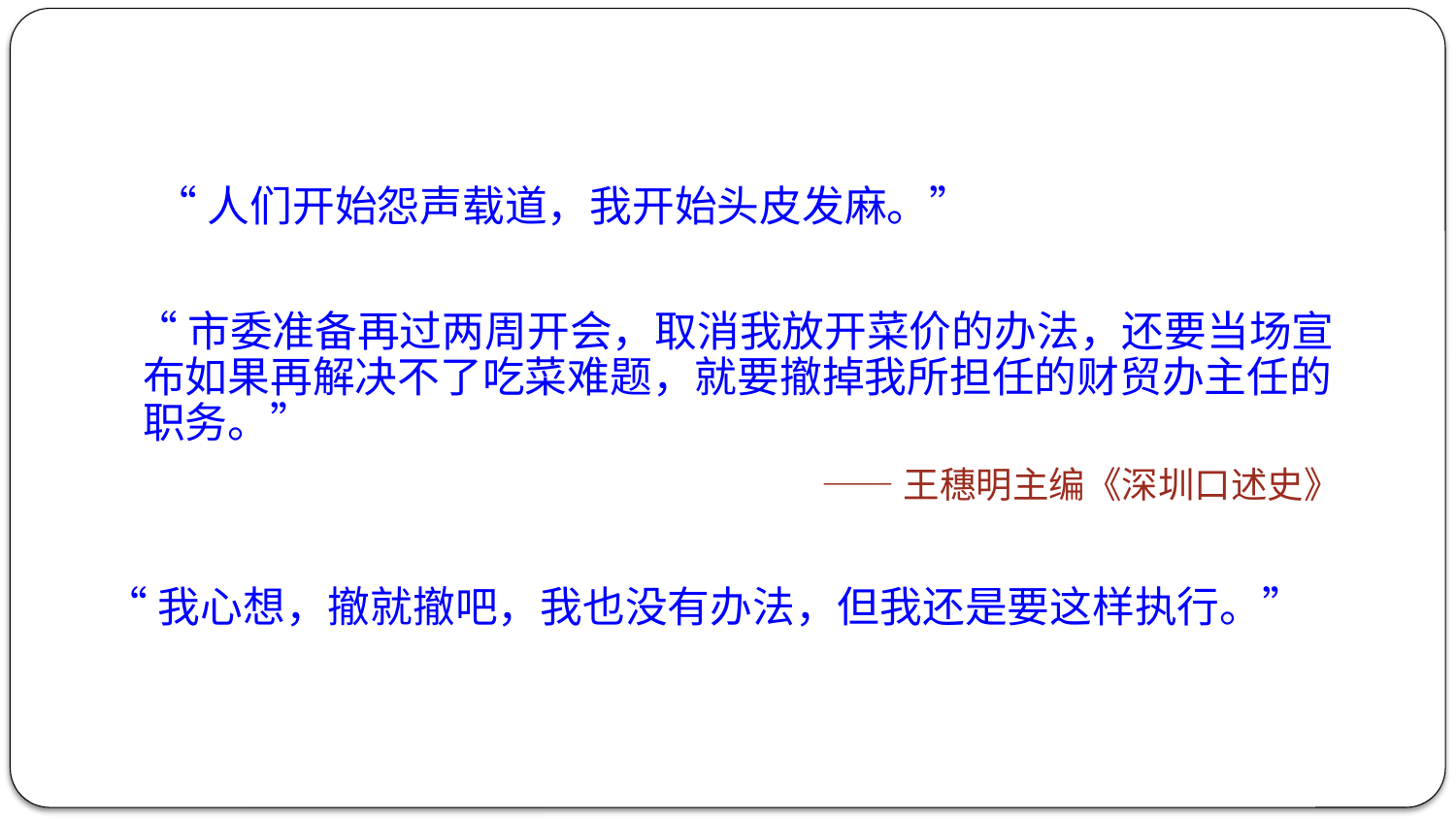

“人们开始怨声载道，我开始头皮发麻。”

    “市委准备再过两周开会，取消我放开菜价的办法，还要当场宣布如果再解决不了吃菜难题，就要撤掉我所担任的财贸办主任的职务。”
                   ——王穗明主编《深圳口述史》

 “我心想，撤就撤吧，我也没有办法，但我还是要这样执行。”